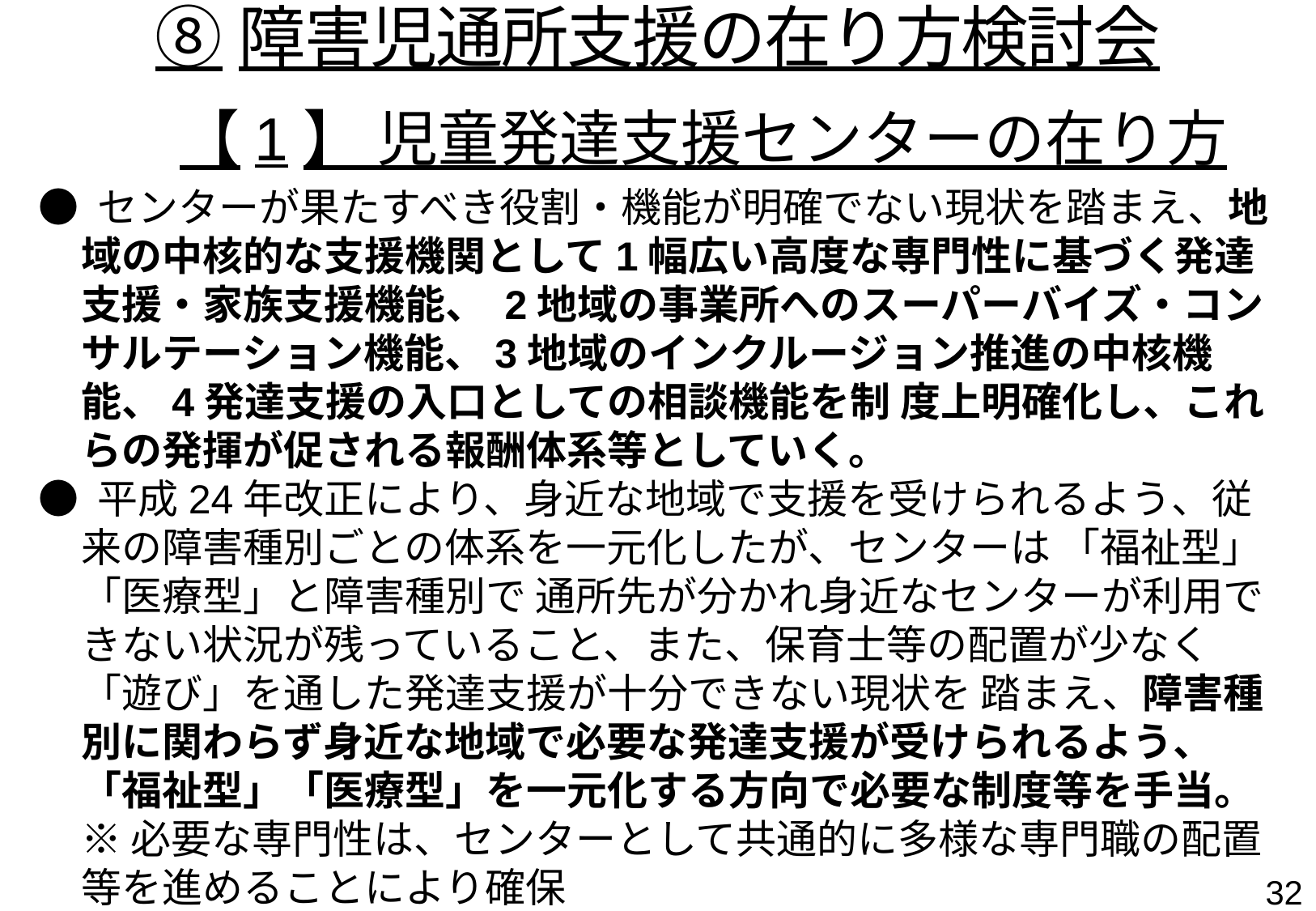

⑧障害児通所支援の在り方検討会
【1】 児童発達支援センターの在り方
● センターが果たすべき役割・機能が明確でない現状を踏まえ、地域の中核的な支援機関として1幅広い高度な専門性に基づく発達支援・家族支援機能、 2地域の事業所へのスーパーバイズ・コンサルテーション機能、3地域のインクルージョン推進の中核機能、4発達支援の入口としての相談機能を制 度上明確化し、これらの発揮が促される報酬体系等としていく。
● 平成24年改正により、身近な地域で支援を受けられるよう、従来の障害種別ごとの体系を一元化したが、センターは 「福祉型」「医療型」と障害種別で 通所先が分かれ身近なセンターが利用できない状況が残っていること、また、保育士等の配置が少なく「遊び」を通した発達支援が十分できない現状を 踏まえ、障害種別に関わらず身近な地域で必要な発達支援が受けられるよう、「福祉型」「医療型」を一元化する方向で必要な制度等を手当。
※ 必要な専門性は、センターとして共通的に多様な専門職の配置等を進めることにより確保
32